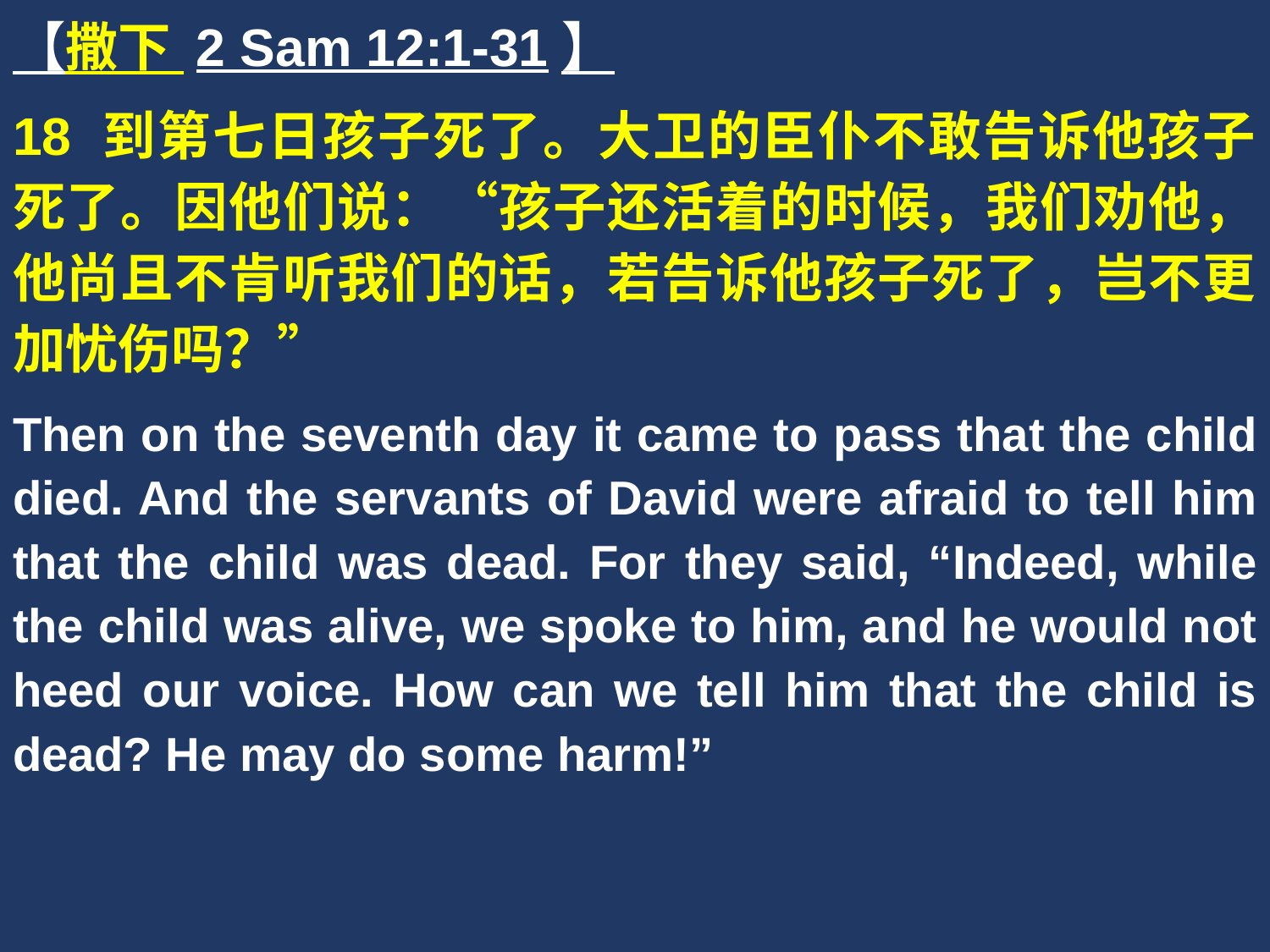

【撒下 2 Sam 12:1-31】
18 到第七日孩子死了。大卫的臣仆不敢告诉他孩子死了。因他们说：“孩子还活着的时候，我们劝他，他尚且不肯听我们的话，若告诉他孩子死了，岂不更加忧伤吗？”
Then on the seventh day it came to pass that the child died. And the servants of David were afraid to tell him that the child was dead. For they said, “Indeed, while the child was alive, we spoke to him, and he would not heed our voice. How can we tell him that the child is dead? He may do some harm!”